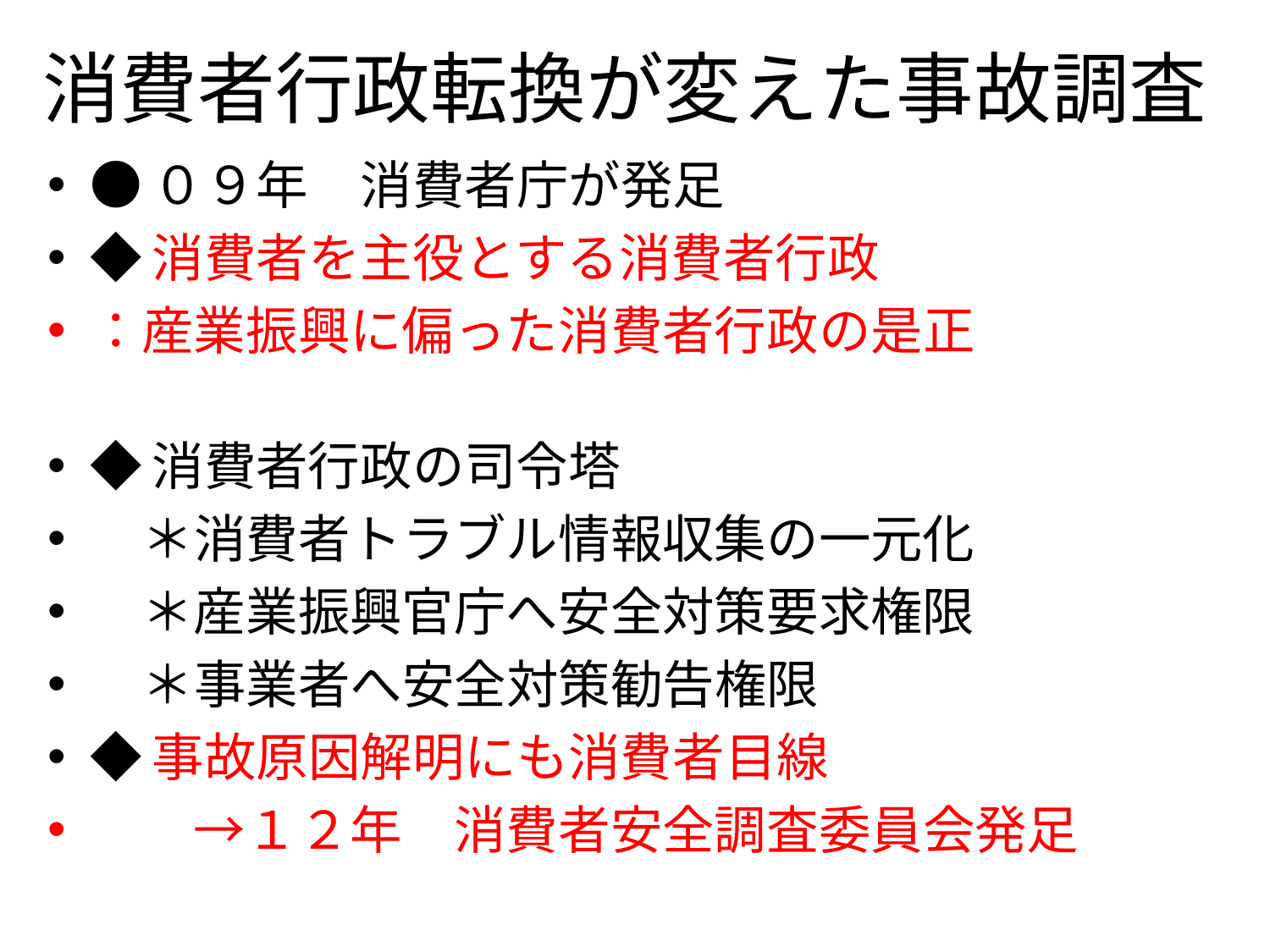

# 消費者行政転換が変えた事故調査
●０９年　消費者庁が発足
◆消費者を主役とする消費者行政
：産業振興に偏った消費者行政の是正
◆消費者行政の司令塔
　＊消費者トラブル情報収集の一元化
　＊産業振興官庁へ安全対策要求権限
　＊事業者へ安全対策勧告権限
◆事故原因解明にも消費者目線
　　→１２年　消費者安全調査委員会発足